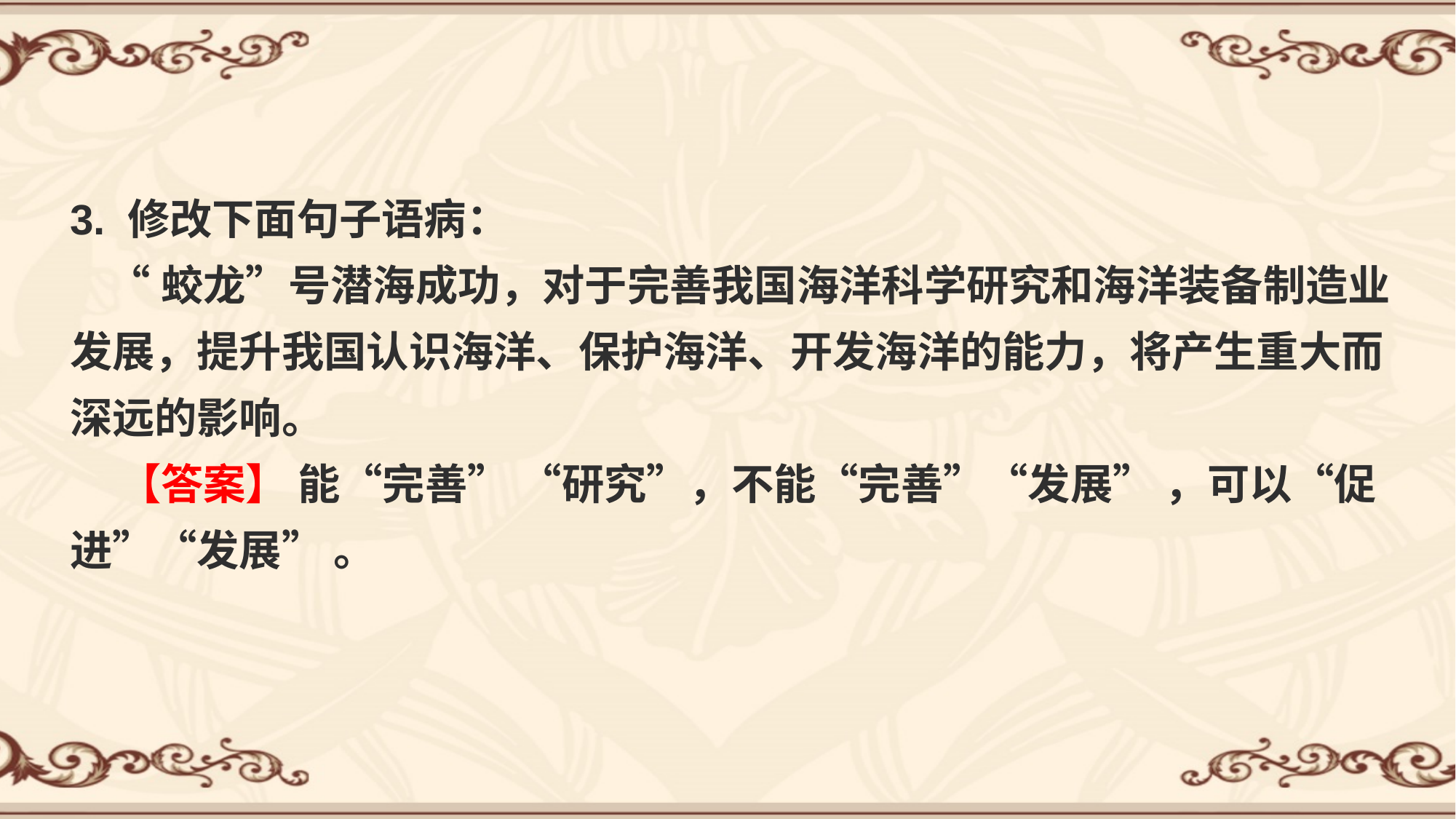

3. 修改下面句子语病：
    “蛟龙”号潜海成功，对于完善我国海洋科学研究和海洋装备制造业发展，提升我国认识海洋、保护海洋、开发海洋的能力，将产生重大而深远的影响。
    【答案】 能“完善” “研究”，不能“完善”“发展” ，可以“促进”“发展” 。